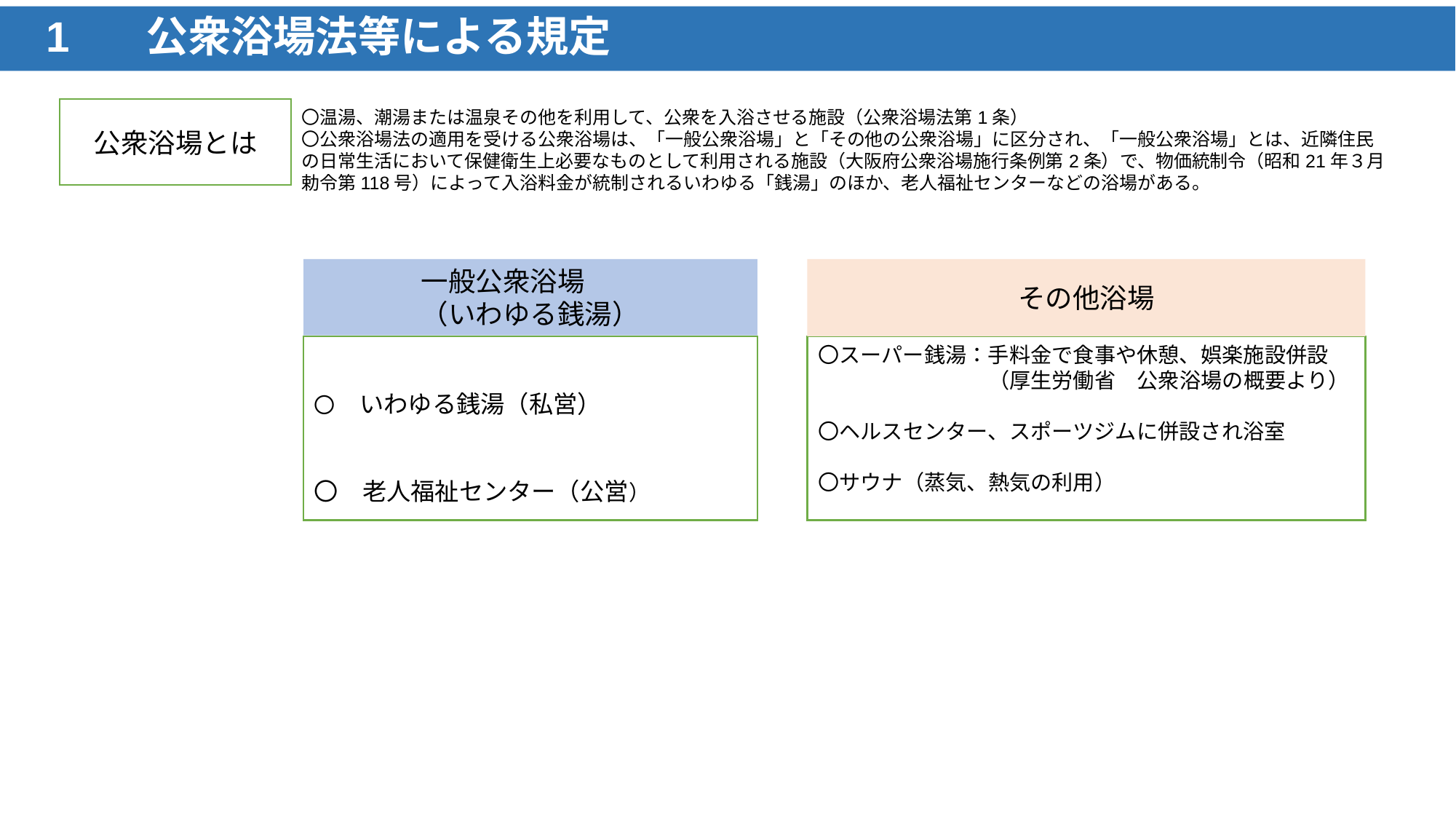

# 1  　公衆浴場法等による規定
公衆浴場とは
〇温湯、潮湯または温泉その他を利用して、公衆を入浴させる施設（公衆浴場法第1条）
〇公衆浴場法の適用を受ける公衆浴場は、「一般公衆浴場」と「その他の公衆浴場」に区分され、「一般公衆浴場」とは、近隣住民の日常生活において保健衛生上必要なものとして利用される施設（大阪府公衆浴場施行条例第2条）で、物価統制令（昭和21年３月勅令第118号）によって入浴料金が統制されるいわゆる「銭湯」のほか、老人福祉センターなどの浴場がある。
一般公衆浴場
（いわゆる銭湯）
その他浴場

〇　いわゆる銭湯（私営）

〇　老人福祉センター（公営）
〇スーパー銭湯：手料金で食事や休憩、娯楽施設併設
　　　　　　　　（厚生労働省　公衆浴場の概要より）

〇ヘルスセンター、スポーツジムに併設され浴室

〇サウナ（蒸気、熱気の利用）